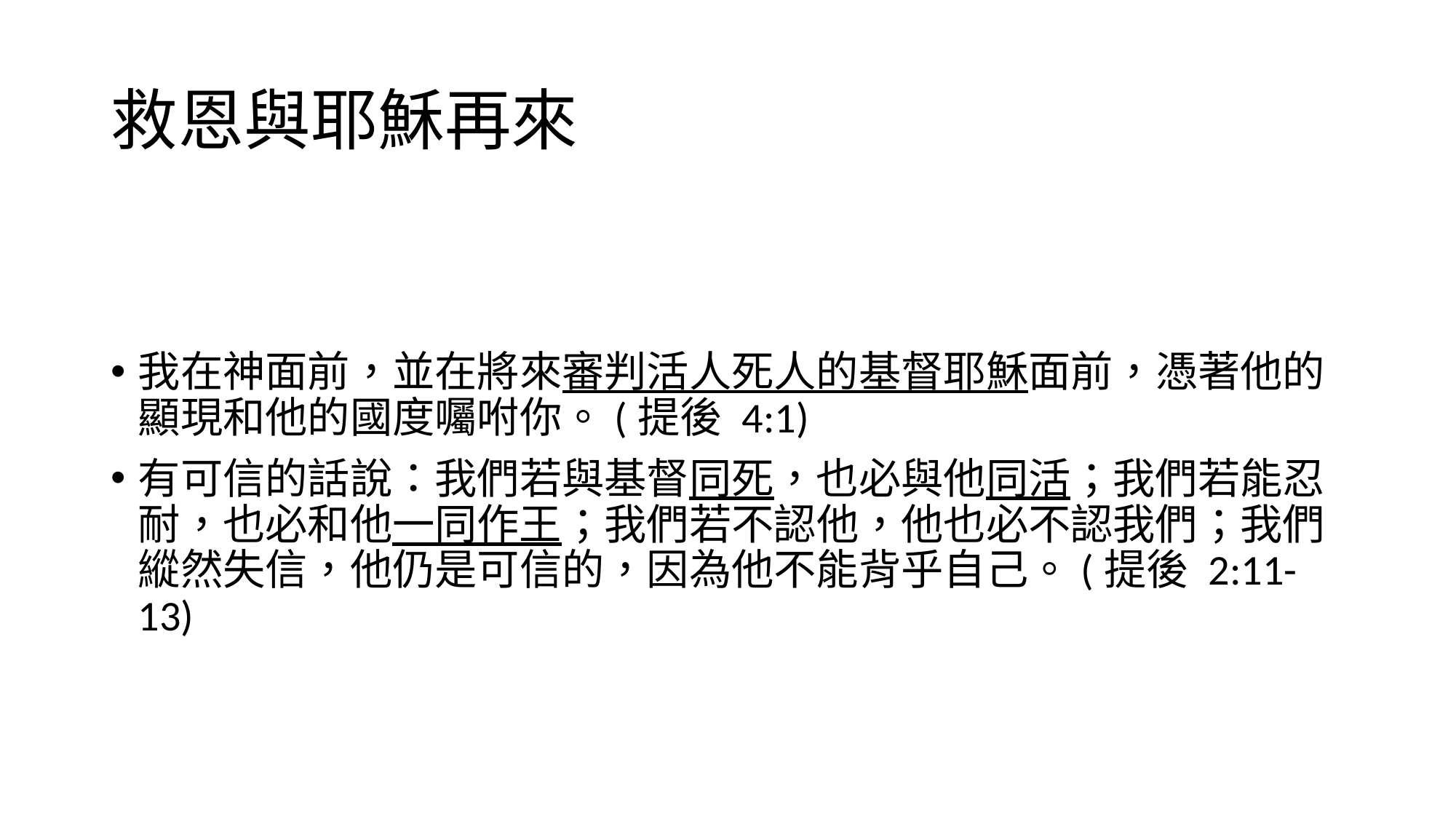

# 救恩與耶穌再來

我在神面前，並在將來審判活人死人的基督耶穌面前，憑著他的顯現和他的國度囑咐你。(提後 4:1)
有可信的話說：我們若與基督同死，也必與他同活；我們若能忍耐，也必和他一同作王；我們若不認他，他也必不認我們；我們縱然失信，他仍是可信的，因為他不能背乎自己。(提後 2:11-13)